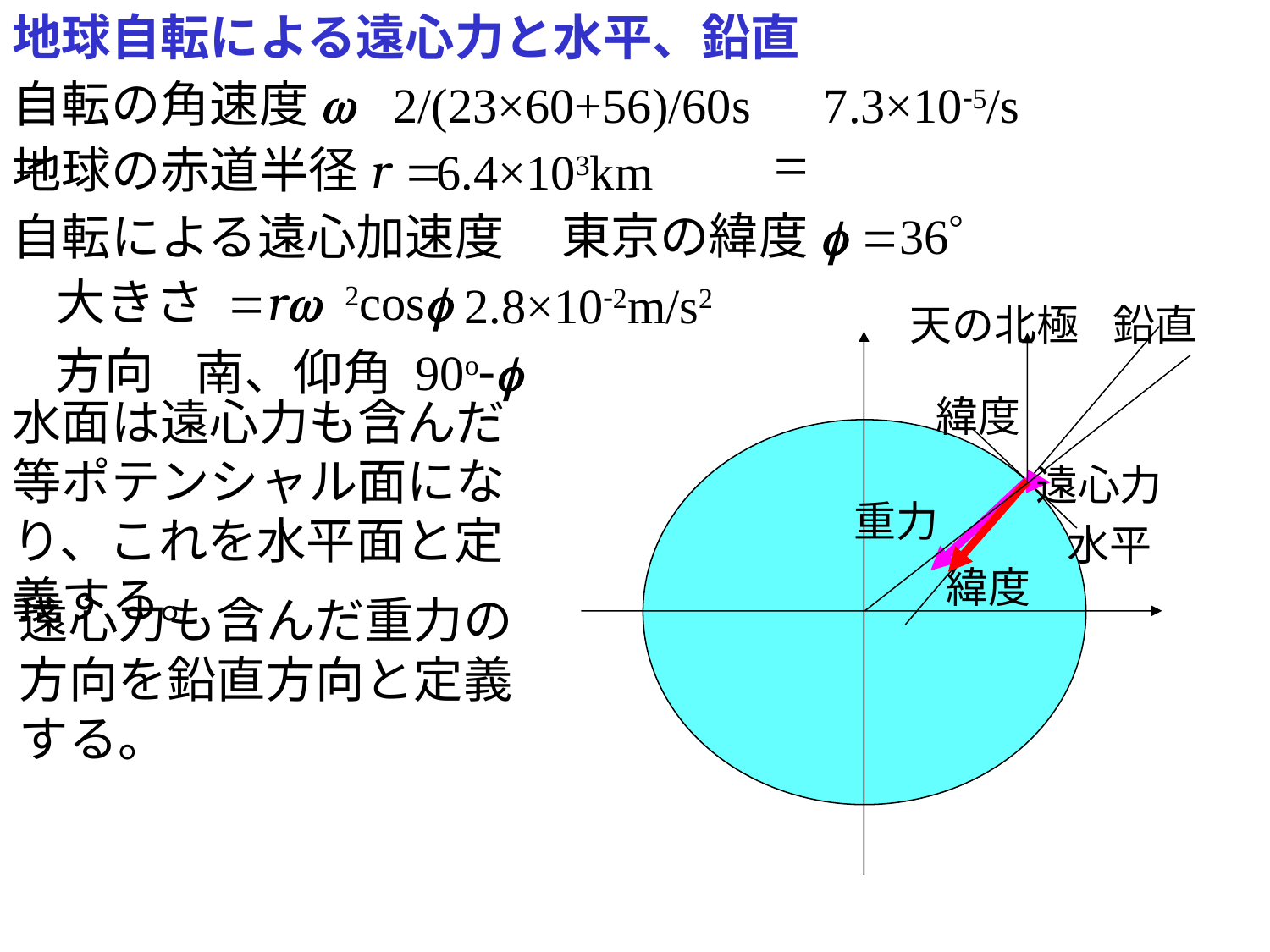

地球自転による遠心力と水平、鉛直
自転の角速度ω =
 =
2/(23×60+56)/60s
7.3×10−5/s
地球の赤道半径r =
6.4×103km
東京の緯度φ =36°
自転による遠心加速度
大きさ =rω 2cosφ =
2.8×10−2m/s2
天の北極
鉛直

緯度

遠心力

重力
水平
緯度

方向
南、仰角 90o−φ
水面は遠心力も含んだ等ポテンシャル面になり、これを水平面と定義する。
遠心力も含んだ重力の方向を鉛直方向と定義する。